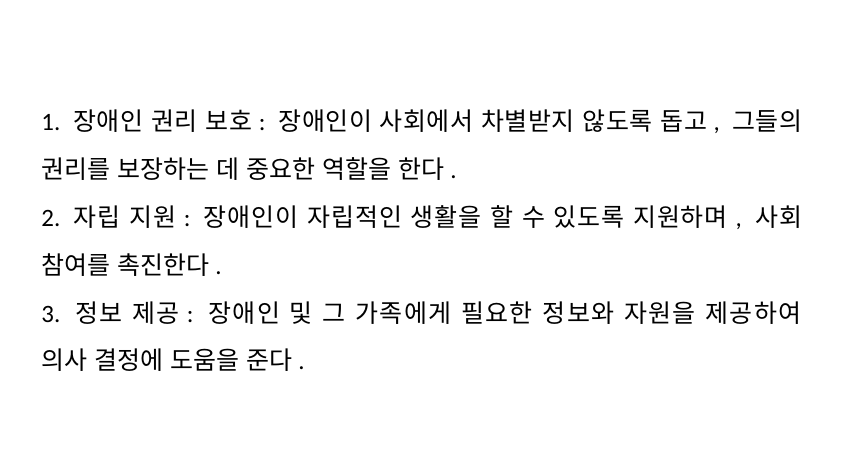

1. 장애인 권리 보호: 장애인이 사회에서 차별받지 않도록 돕고, 그들의 권리를 보장하는 데 중요한 역할을 한다.
2. 자립 지원: 장애인이 자립적인 생활을 할 수 있도록 지원하며, 사회 참여를 촉진한다.
3. 정보 제공: 장애인 및 그 가족에게 필요한 정보와 자원을 제공하여 의사 결정에 도움을 준다.